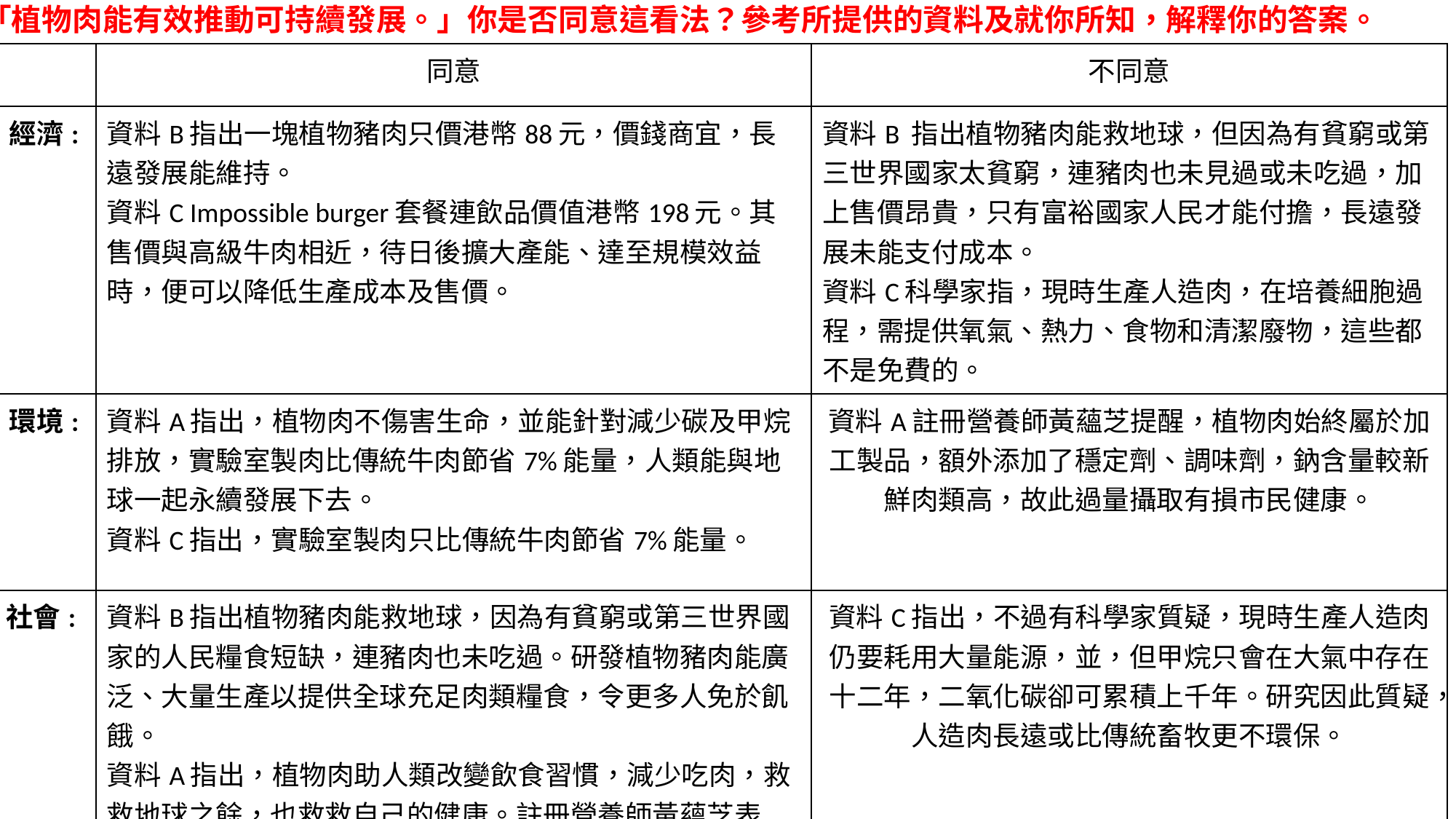

# 「植物肉能有效推動可持續發展。」你是否同意這看法？參考所提供的資料及就你所知，解釋你的答案。
|  | 同意 | 不同意 |
| --- | --- | --- |
| 經濟: | 資料B指出一塊植物豬肉只價港幣88元，價錢商宜，長遠發展能維持。 資料C Impossible burger套餐連飲品價值港幣198元。其售價與高級牛肉相近，待日後擴大產能、達至規模效益時，便可以降低生產成本及售價。 | 資料B 指出植物豬肉能救地球，但因為有貧窮或第三世界國家太貧窮，連豬肉也未見過或未吃過，加上售價昂貴，只有富裕國家人民才能付擔，長遠發展未能支付成本。 資料C科學家指，現時生產人造肉，在培養細胞過程，需提供氧氣、熱力、食物和清潔廢物，這些都不是免費的。 |
| 環境: | 資料A指出，植物肉不傷害生命，並能針對減少碳及甲烷排放，實驗室製肉比傳統牛肉節省7%能量，人類能與地球一起永續發展下去。 資料C指出，實驗室製肉只比傳統牛肉節省7%能量。 | 資料A註冊營養師黃蘊芝提醒，植物肉始終屬於加工製品，額外添加了穩定劑、調味劑，鈉含量較新鮮肉類高，故此過量攝取有損市民健康。 |
| 社會: | 資料B指出植物豬肉能救地球，因為有貧窮或第三世界國家的人民糧食短缺，連豬肉也未吃過。研發植物豬肉能廣泛、大量生產以提供全球充足肉類糧食，令更多人免於飢餓。 資料A指出，植物肉助人類改變飲食習慣，減少吃肉，救救地球之餘，也救救自己的健康。註冊營養師黃蘊芝表示，低碳飲食有助預防心血管疾病及減少肥胖及其引致的問題，提升健康。 | 資料C指出，不過有科學家質疑，現時生產人造肉仍要耗用大量能源，並，但甲烷只會在大氣中存在十二年，二氧化碳卻可累積上千年。研究因此質疑，人造肉長遠或比傳統畜牧更不環保。 |